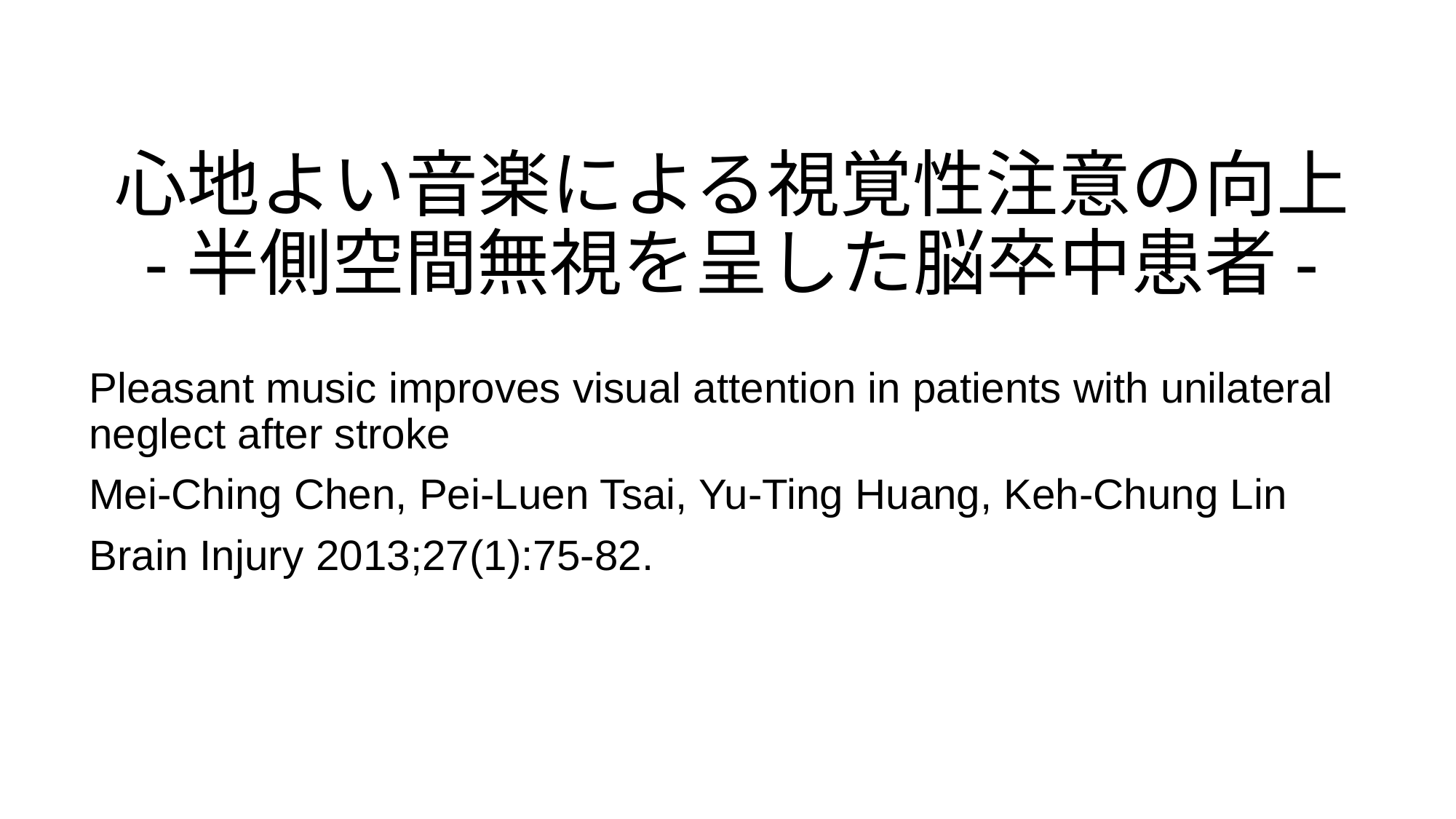

# 心地よい音楽による視覚性注意の向上 -半側空間無視を呈した脳卒中患者-
Pleasant music improves visual attention in patients with unilateral neglect after stroke
Mei-Ching Chen, Pei-Luen Tsai, Yu-Ting Huang, Keh-Chung Lin
Brain Injury 2013;27(1):75-82.